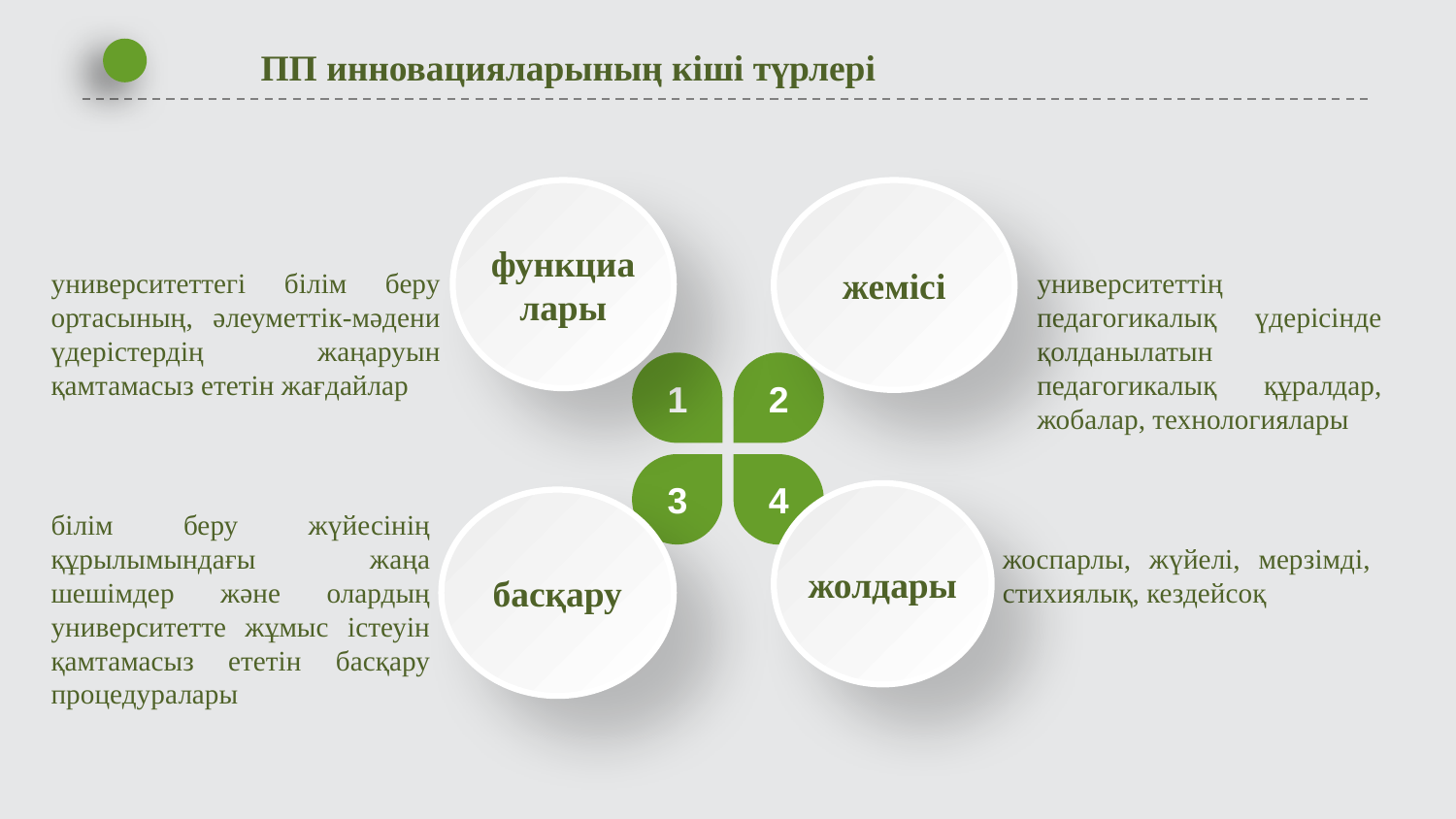

ПП инновацияларының кіші түрлері

функциалары
жемісі
университеттегі білім беру ортасының, әлеуметтік-мәдени үдерістердің жаңаруын қамтамасыз ететін жағдайлар
университеттің педагогикалық үдерісінде қолданылатын педагогикалық құралдар, жобалар, технологиялары

1

2

3

4
жолдары
басқару
білім беру жүйесінің құрылымындағы жаңа шешімдер және олардың университетте жұмыс істеуін қамтамасыз ететін басқару процедуралары
жоспарлы, жүйелі, мерзімді, стихиялық, кездейсоқ
延时符